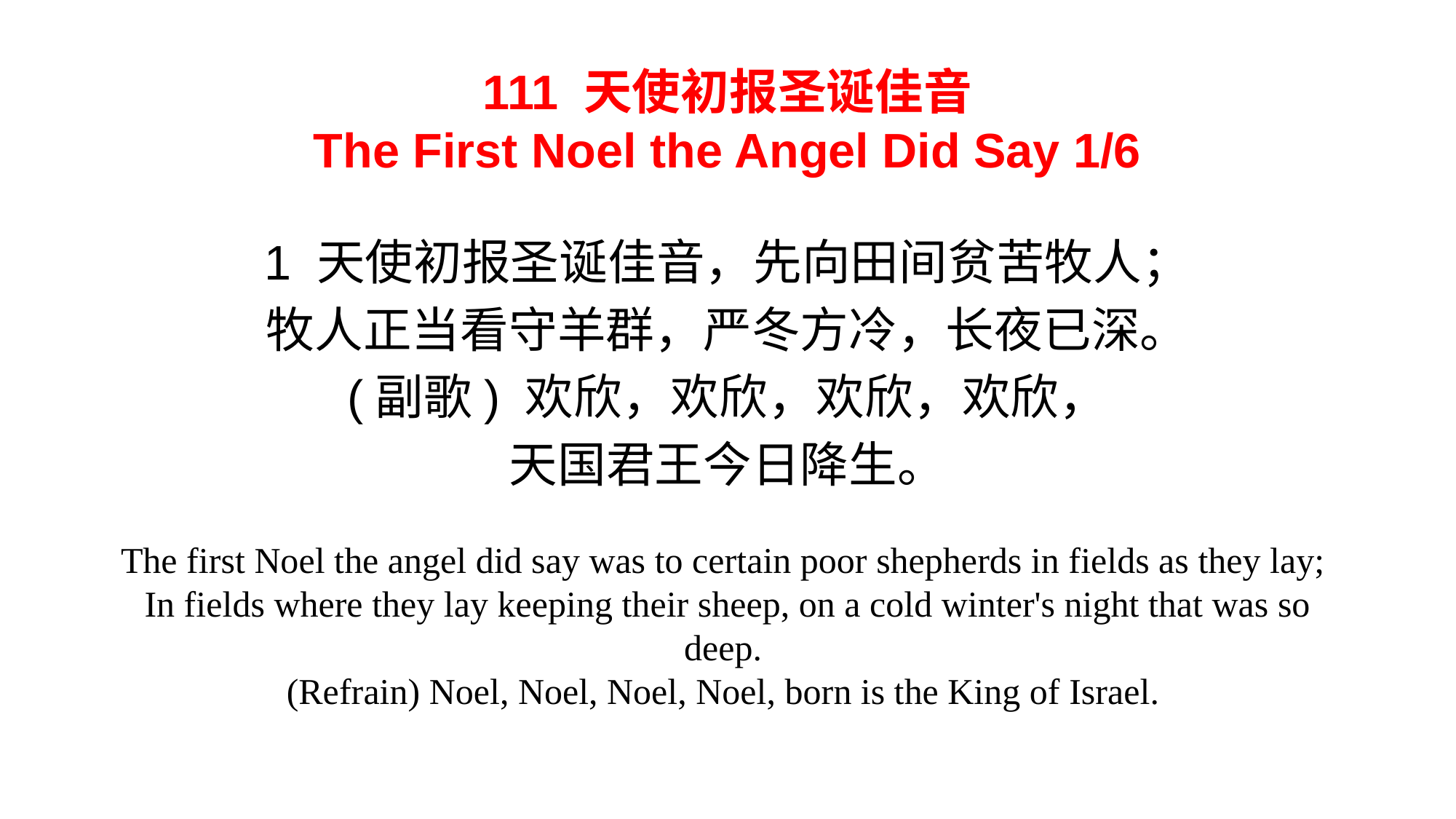

111 天使初报圣诞佳音
The First Noel the Angel Did Say 1/6
1 天使初报圣诞佳音，先向田间贫苦牧人；
牧人正当看守羊群，严冬方冷，长夜已深。
(副歌) 欢欣，欢欣，欢欣，欢欣，
天国君王今日降生。

The first Noel the angel did say was to certain poor shepherds in fields as they lay;
In fields where they lay keeping their sheep, on a cold winter's night that was so deep.
(Refrain) Noel, Noel, Noel, Noel, born is the King of Israel.